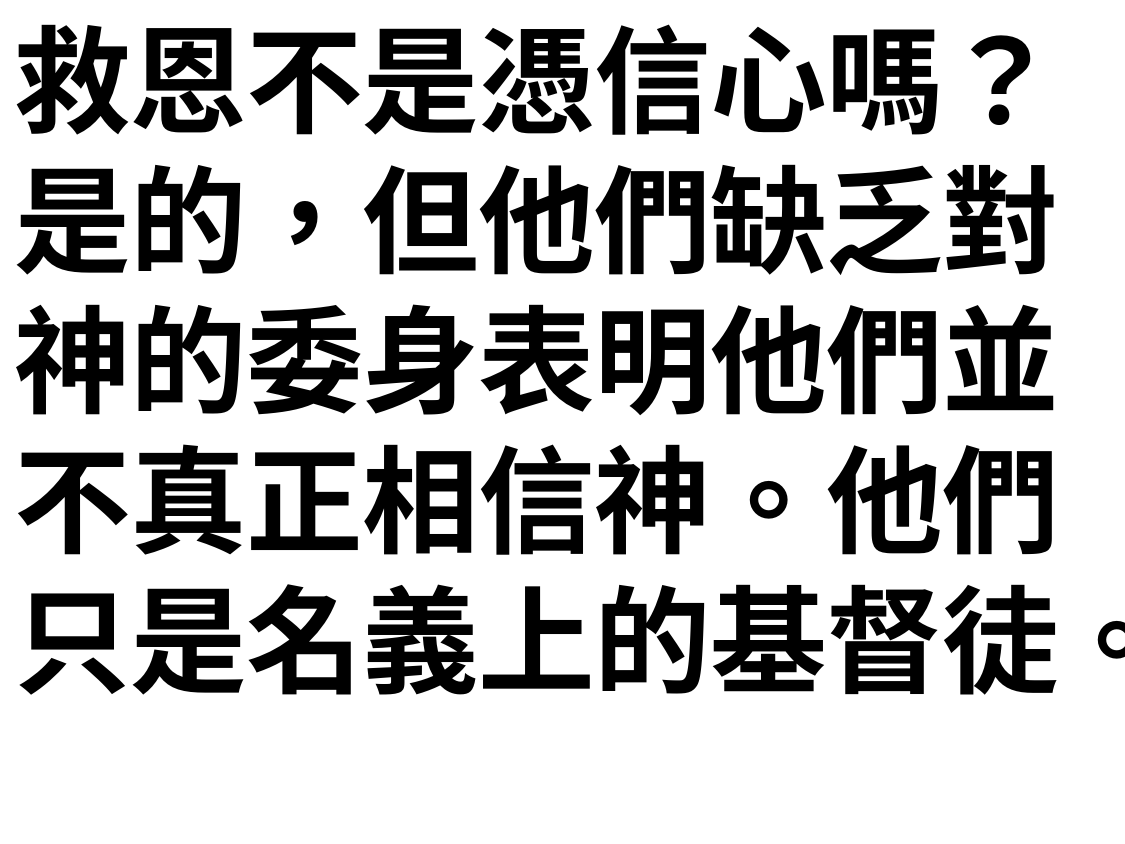

救恩不是憑信心嗎？是的，但他們缺乏對神的委身表明他們並不真正相信神。他們只是名義上的基督徒。